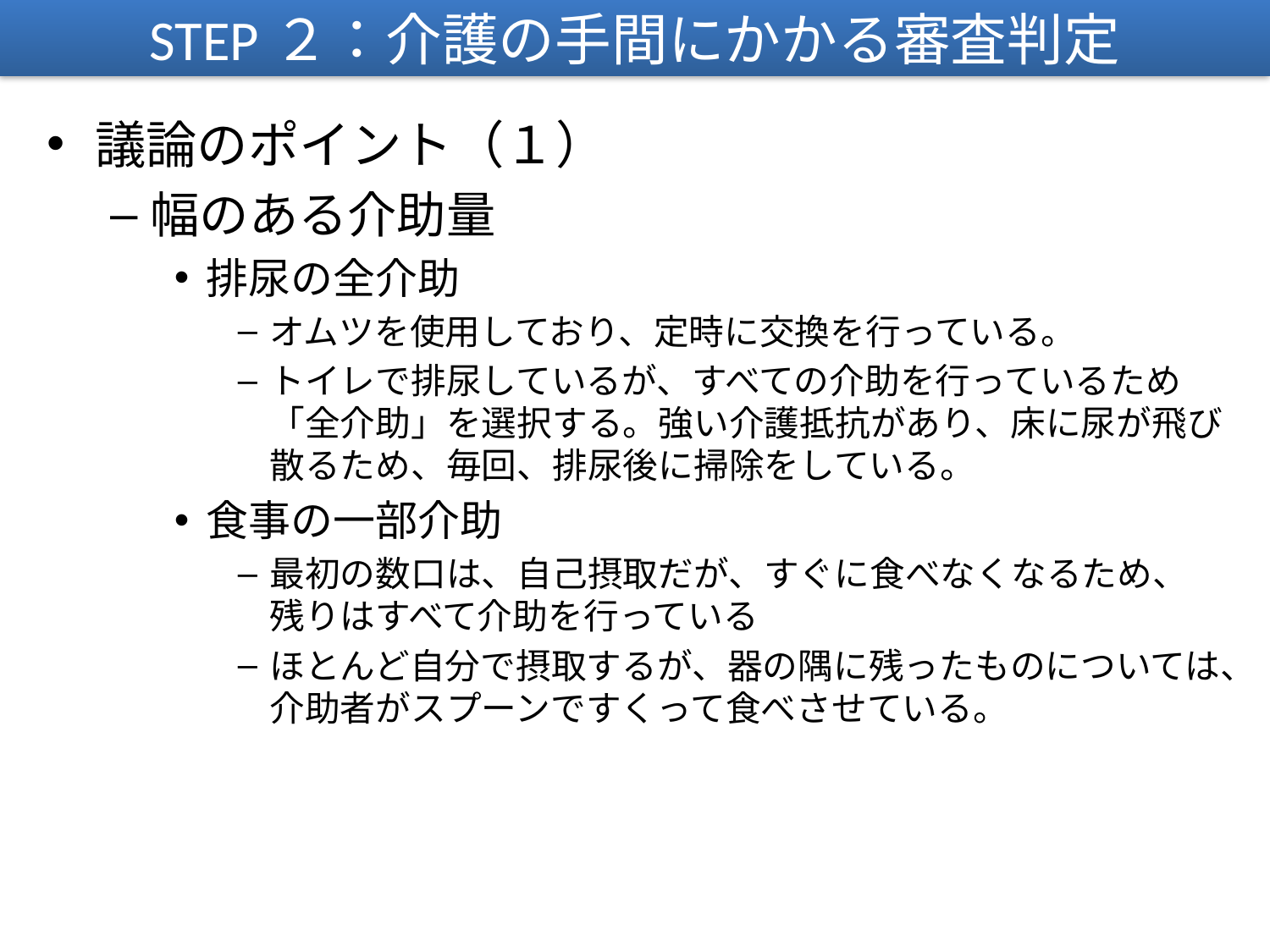

STEP２：介護の手間にかかる審査判定
議論のポイント（１）
幅のある介助量
排尿の全介助
オムツを使用しており、定時に交換を行っている。
トイレで排尿しているが、すべての介助を行っているため「全介助」を選択する。強い介護抵抗があり、床に尿が飛び散るため、毎回、排尿後に掃除をしている。
食事の一部介助
最初の数口は、自己摂取だが、すぐに食べなくなるため、残りはすべて介助を行っている
ほとんど自分で摂取するが、器の隅に残ったものについては、介助者がスプーンですくって食べさせている。